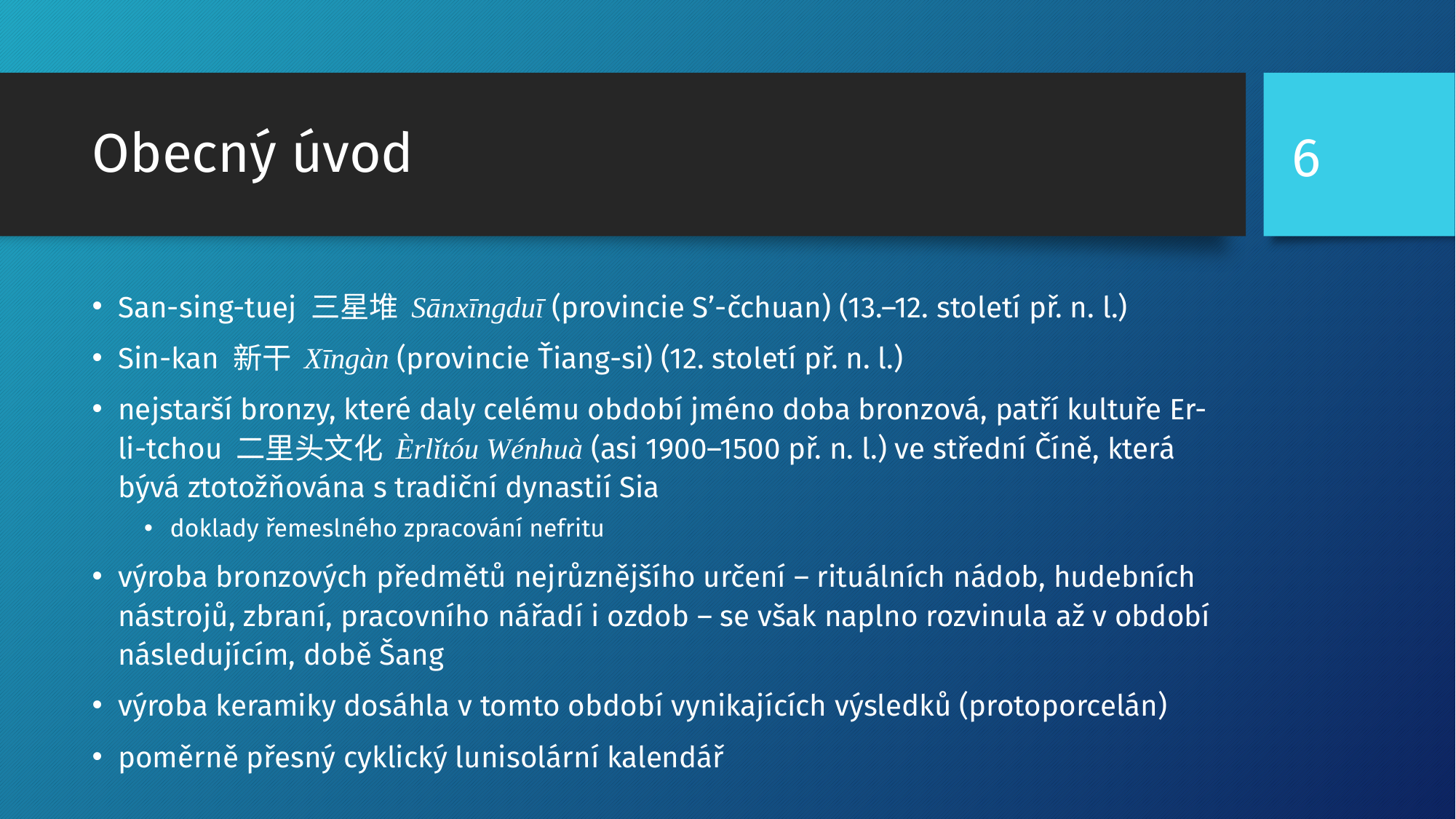

6
# Obecný úvod
San-sing-tuej 三星堆 Sānxīngduī (provincie S’-čchuan) (13.–12. století př. n. l.)
Sin-kan 新干 Xīngàn (provincie Ťiang-si) (12. století př. n. l.)
nejstarší bronzy, které daly celému období jméno doba bronzová, patří kultuře Er-li-tchou 二里头文化 Èrlǐtóu Wénhuà (asi 1900–1500 př. n. l.) ve střední Číně, která bývá ztotožňována s tradiční dynastií Sia
doklady řemeslného zpracování nefritu
výroba bronzových předmětů nejrůznějšího určení – rituálních nádob, hudebních nástrojů, zbraní, pracovního nářadí i ozdob – se však naplno rozvinula až v období následujícím, době Šang
výroba keramiky dosáhla v tomto období vynikajících výsledků (protoporcelán)
poměrně přesný cyklický lunisolární kalendář